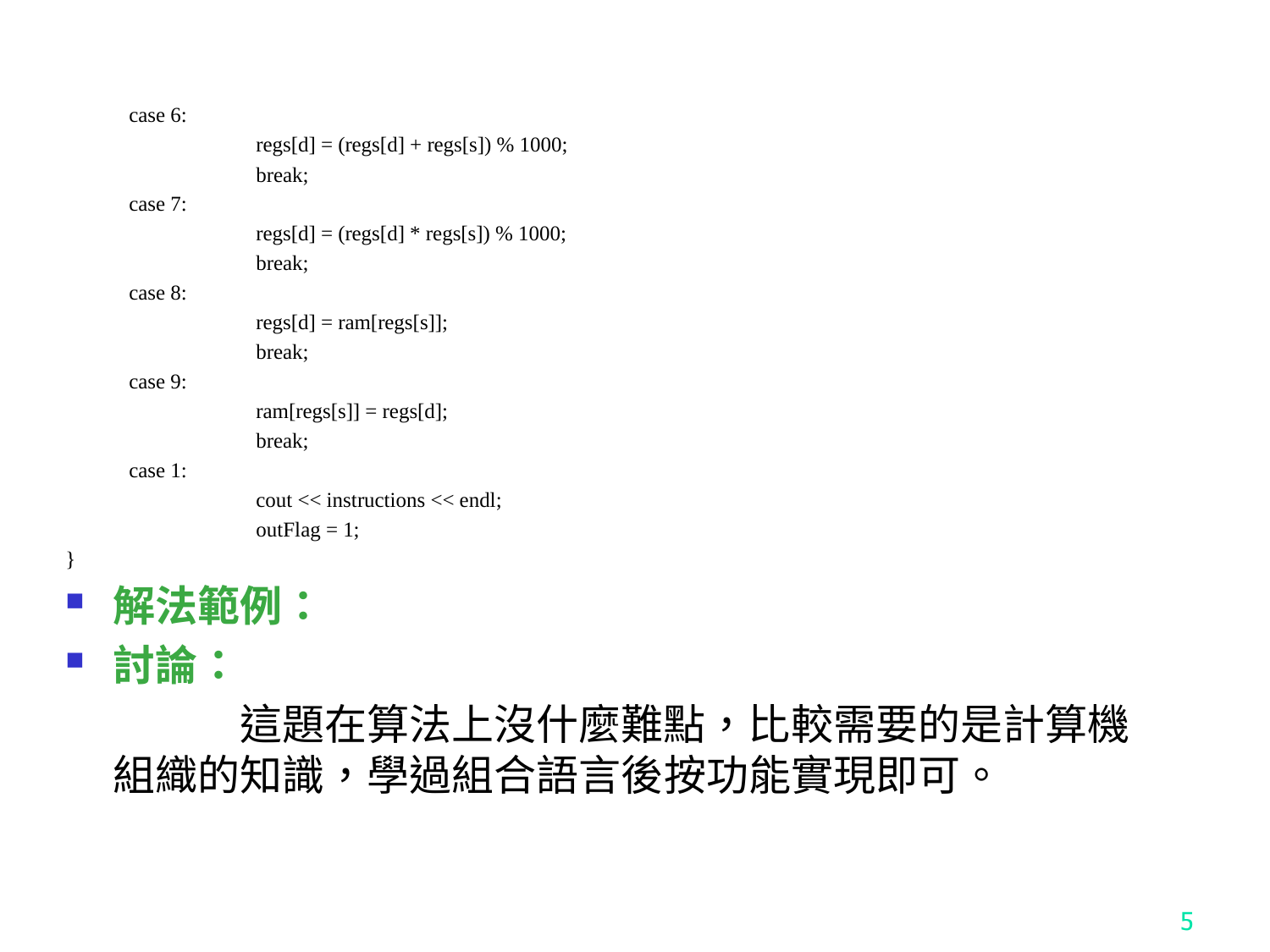

case 6:
	regs[d] = (regs[d] + regs[s]) % 1000;
	break;
case 7:
	regs[d] = (regs[d] * regs[s]) % 1000;
	break;
case 8:
	regs[d] = ram[regs[s]];
	break;
case 9:
	ram[regs[s]] = regs[d];
	break;
case 1:
	cout << instructions << endl;
	outFlag = 1;
}
解法範例：
討論：
		這題在算法上沒什麼難點，比較需要的是計算機組織的知識，學過組合語言後按功能實現即可。
5